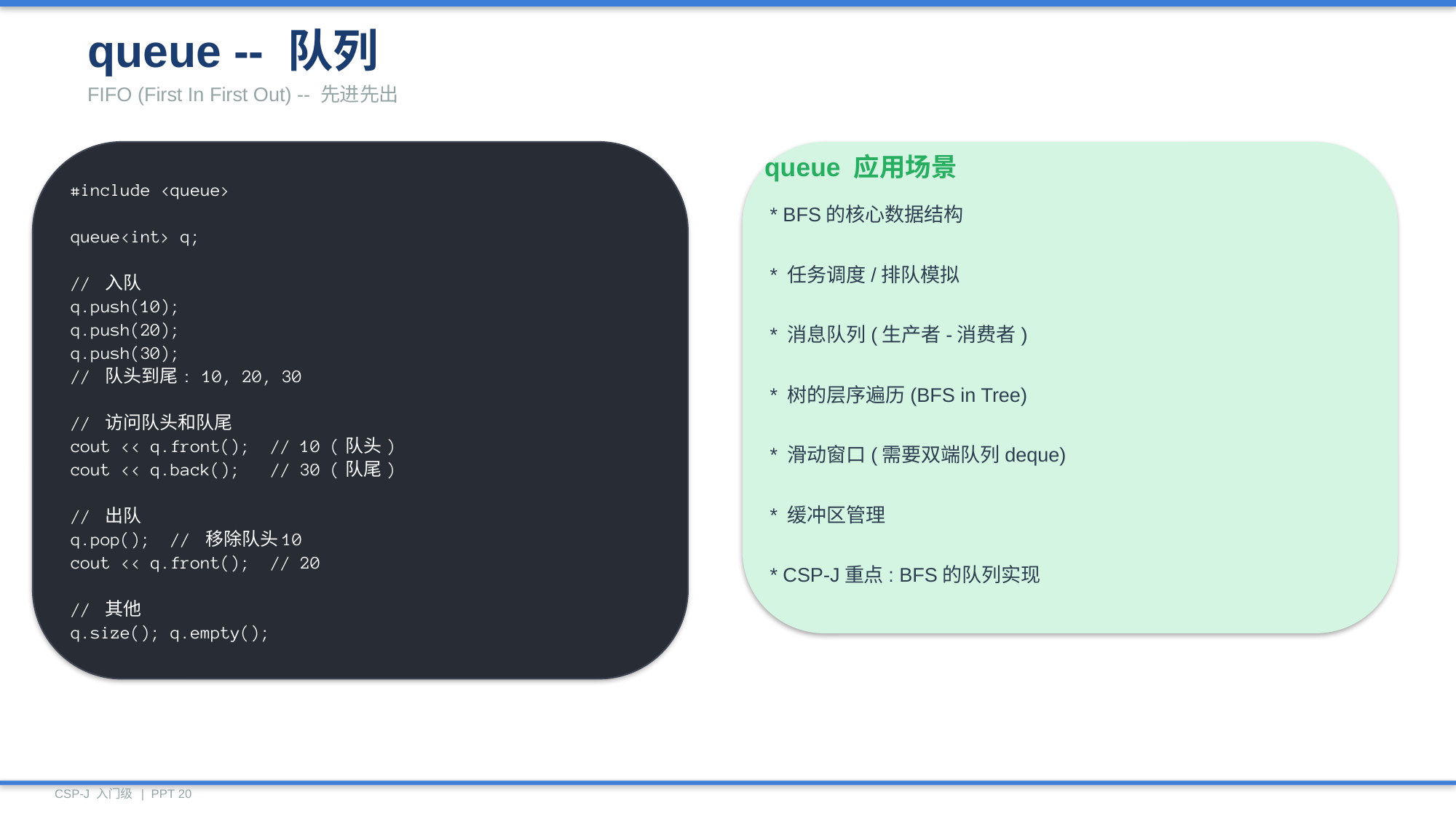

queue -- 队列
FIFO (First In First Out) -- 先进先出
#include <queue>

queue<int> q;

// 入队
q.push(10);
q.push(20);
q.push(30);
// 队头到尾: 10, 20, 30

// 访问队头和队尾
cout << q.front();  // 10 (队头)
cout << q.back();   // 30 (队尾)

// 出队
q.pop();  // 移除队头10
cout << q.front();  // 20

// 其他
q.size(); q.empty();

queue 应用场景
* BFS的核心数据结构
* 任务调度/排队模拟
* 消息队列(生产者-消费者)
* 树的层序遍历(BFS in Tree)
* 滑动窗口(需要双端队列deque)
* 缓冲区管理
* CSP-J重点: BFS的队列实现

CSP-J 入门级  |  PPT 20